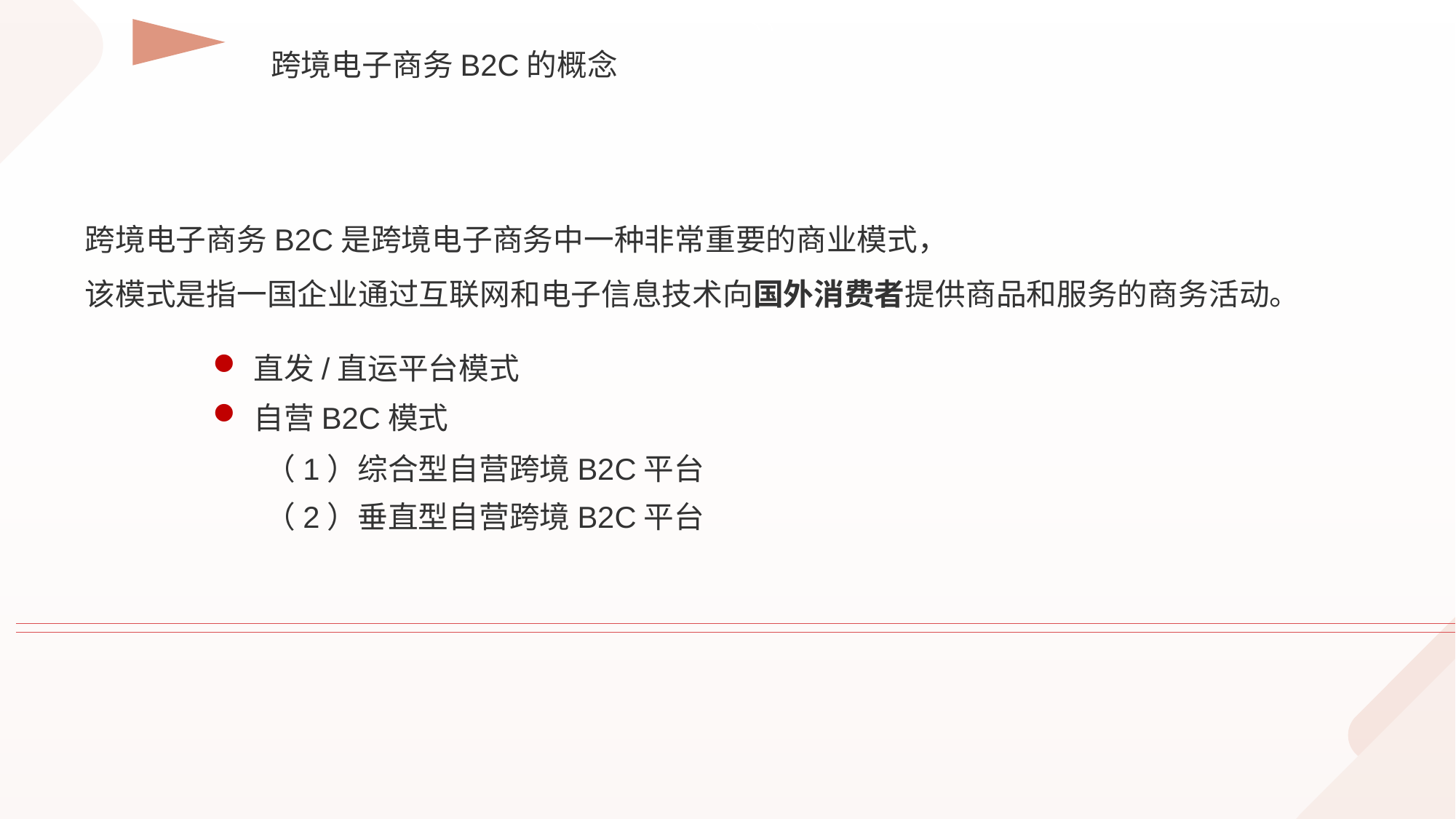

跨境电子商务B2C的概念
跨境电子商务B2C是跨境电子商务中一种非常重要的商业模式，
该模式是指一国企业通过互联网和电子信息技术向国外消费者提供商品和服务的商务活动。
直发/直运平台模式
自营B2C模式
（1）综合型自营跨境B2C平台
（2）垂直型自营跨境B2C平台